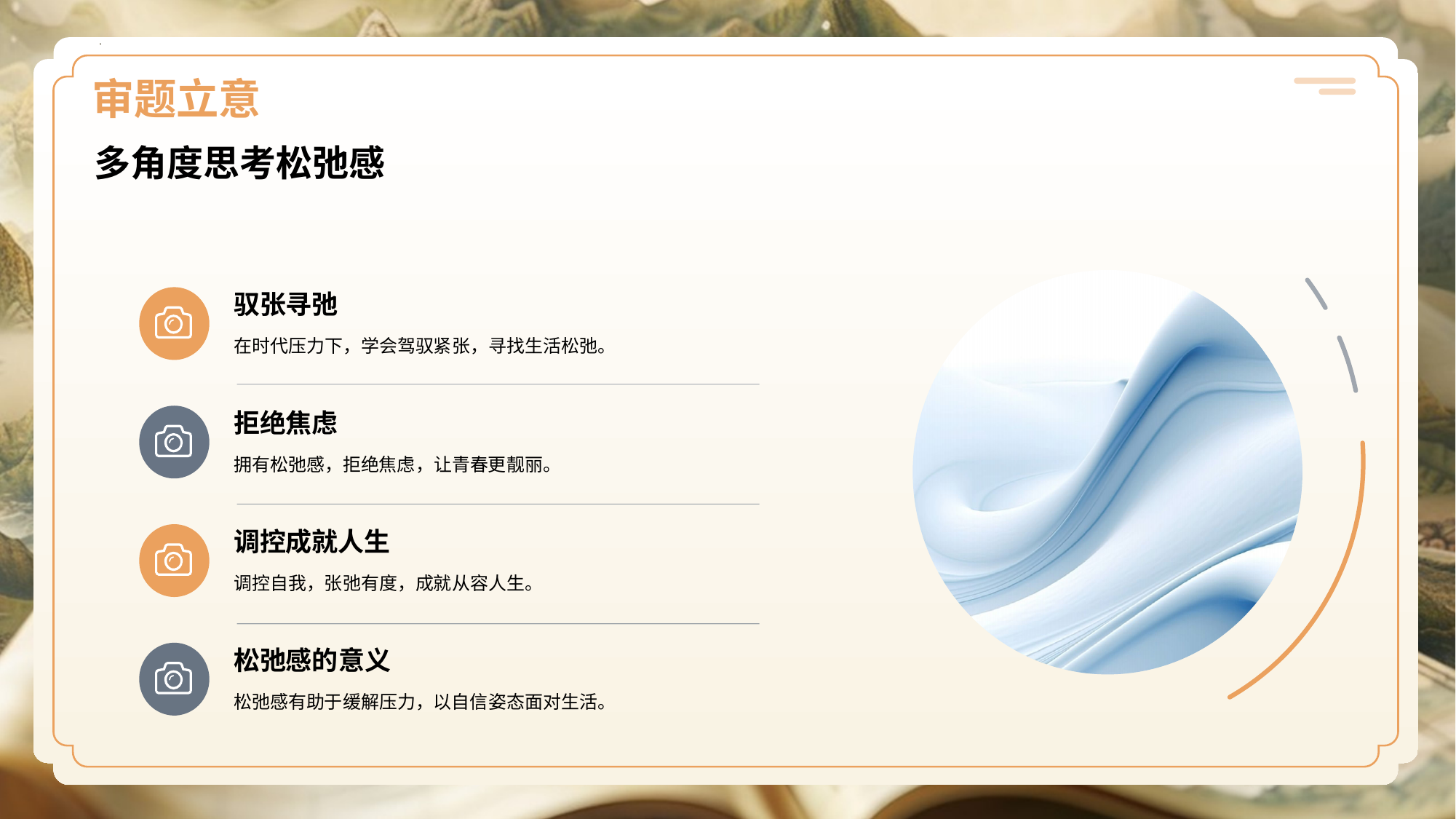

# 审题立意
多角度思考松弛感

驭张寻弛

在时代压力下，学会驾驭紧张，寻找生活松弛。
拒绝焦虑

拥有松弛感，拒绝焦虑，让青春更靓丽。
调控成就人生

调控自我，张弛有度，成就从容人生。
松弛感的意义

松弛感有助于缓解压力，以自信姿态面对生活。